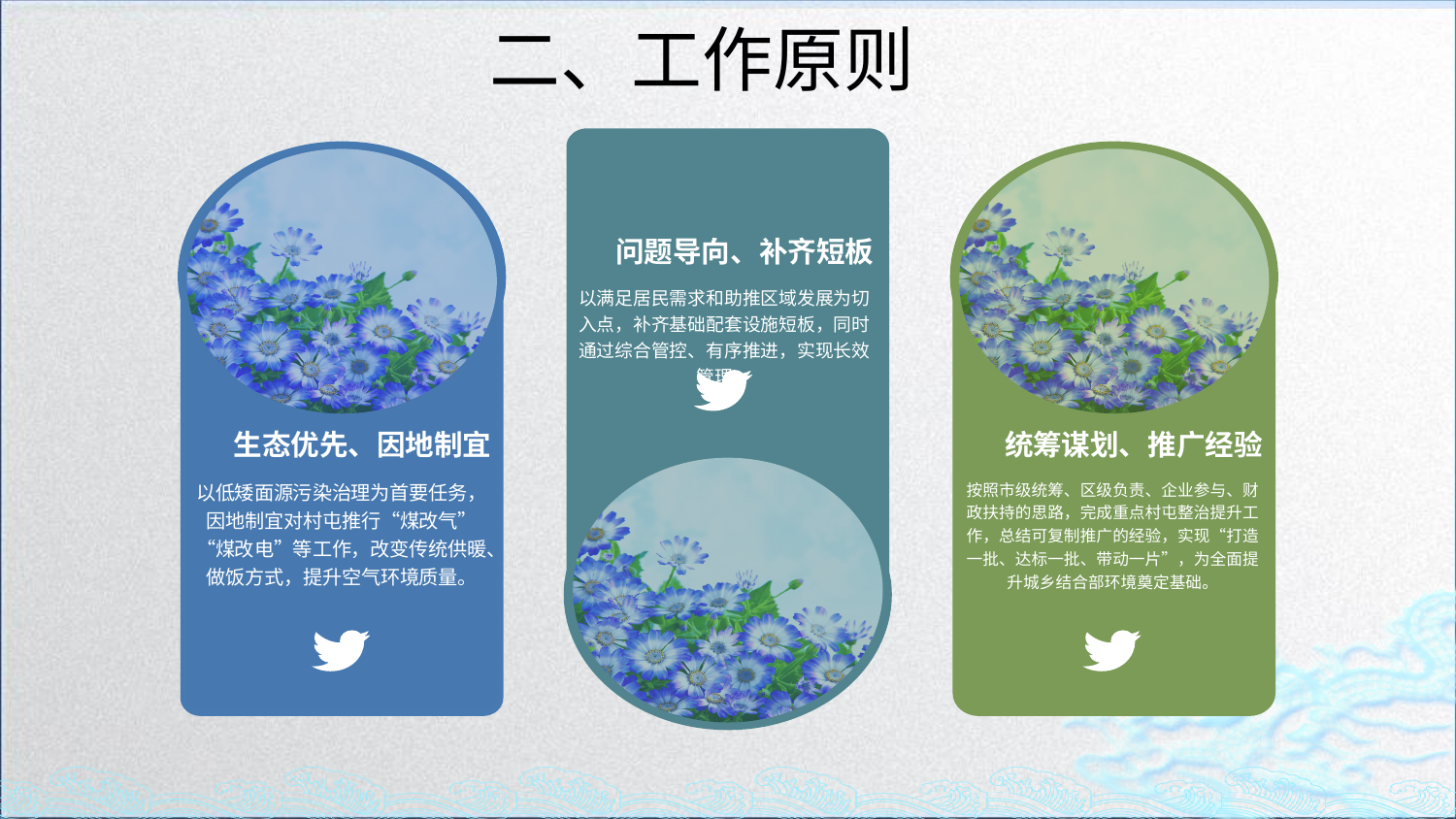

二、工作原则

问题导向、补齐短板
以满足居民需求和助推区域发展为切入点，补齐基础配套设施短板，同时通过综合管控、有序推进，实现长效管理。

生态优先、因地制宜
统筹谋划、推广经验

以低矮面源污染治理为首要任务，因地制宜对村屯推行“煤改气”“煤改电”等工作，改变传统供暖、做饭方式，提升空气环境质量。
按照市级统筹、区级负责、企业参与、财政扶持的思路，完成重点村屯整治提升工作，总结可复制推广的经验，实现“打造一批、达标一批、带动一片”，为全面提升城乡结合部环境奠定基础。